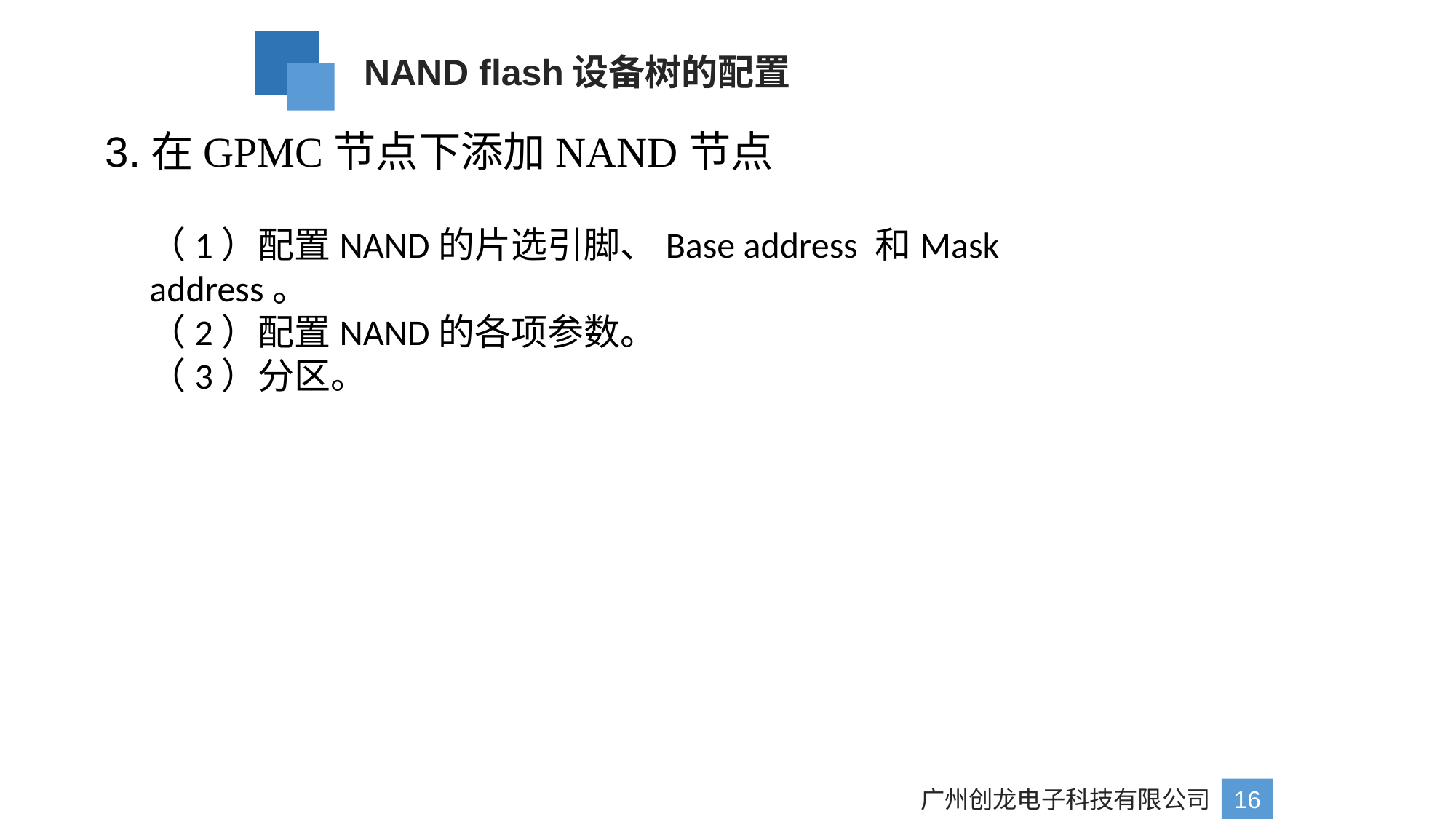

NAND flash设备树的配置
3.在GPMC节点下添加NAND节点

（1）配置NAND的片选引脚、Base address 和Mask address。
（2）配置NAND的各项参数。
（3）分区。
广州创龙电子科技有限公司
16